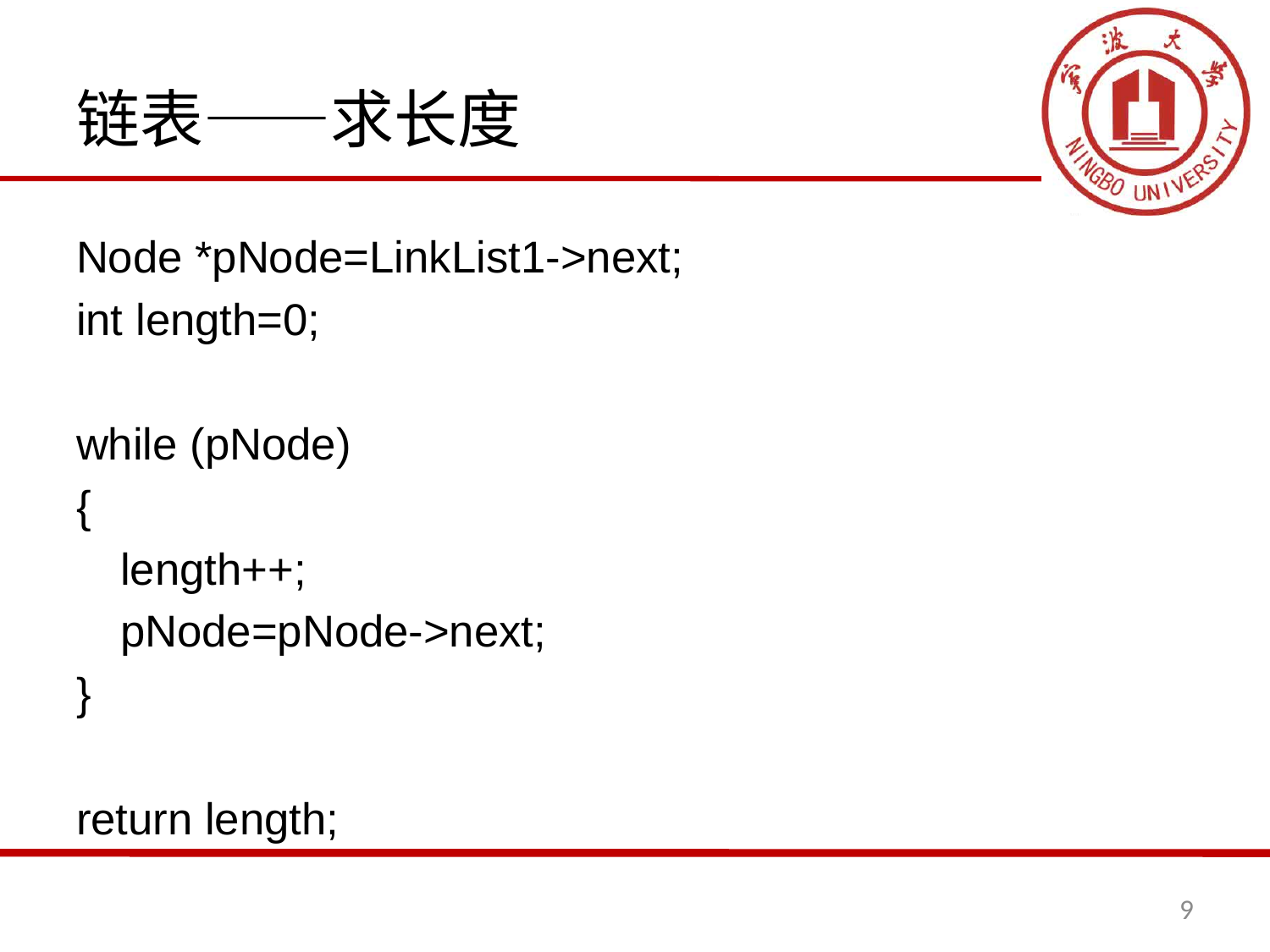

# 链表——求长度
Node *pNode=LinkList1->next;
int length=0;

while (pNode)
{
	length++;
	pNode=pNode->next;
}

return length;
9